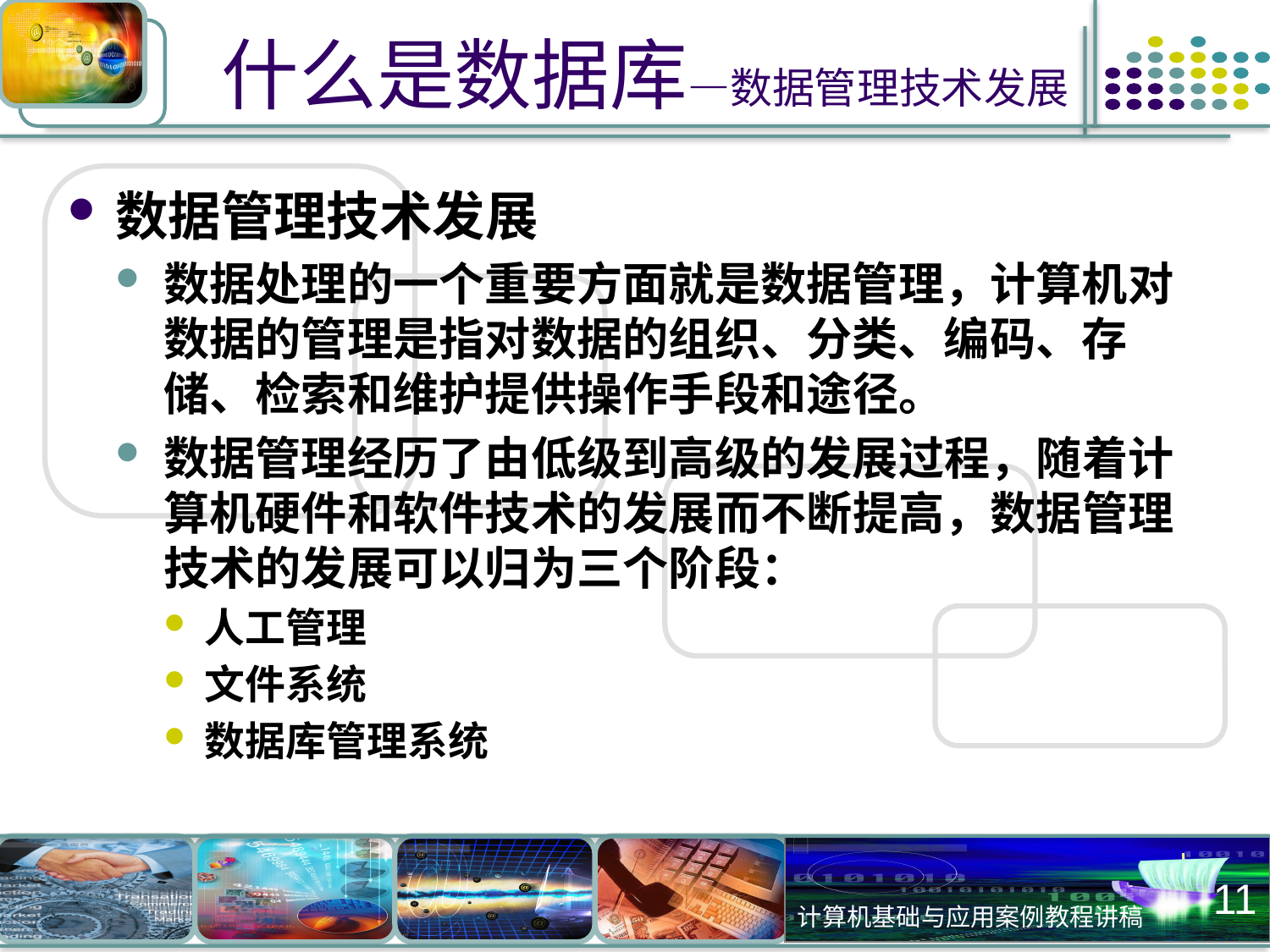

# 什么是数据库—数据管理技术发展
数据管理技术发展
数据处理的一个重要方面就是数据管理，计算机对数据的管理是指对数据的组织、分类、编码、存储、检索和维护提供操作手段和途径。
数据管理经历了由低级到高级的发展过程，随着计算机硬件和软件技术的发展而不断提高，数据管理技术的发展可以归为三个阶段：
人工管理
文件系统
数据库管理系统
11